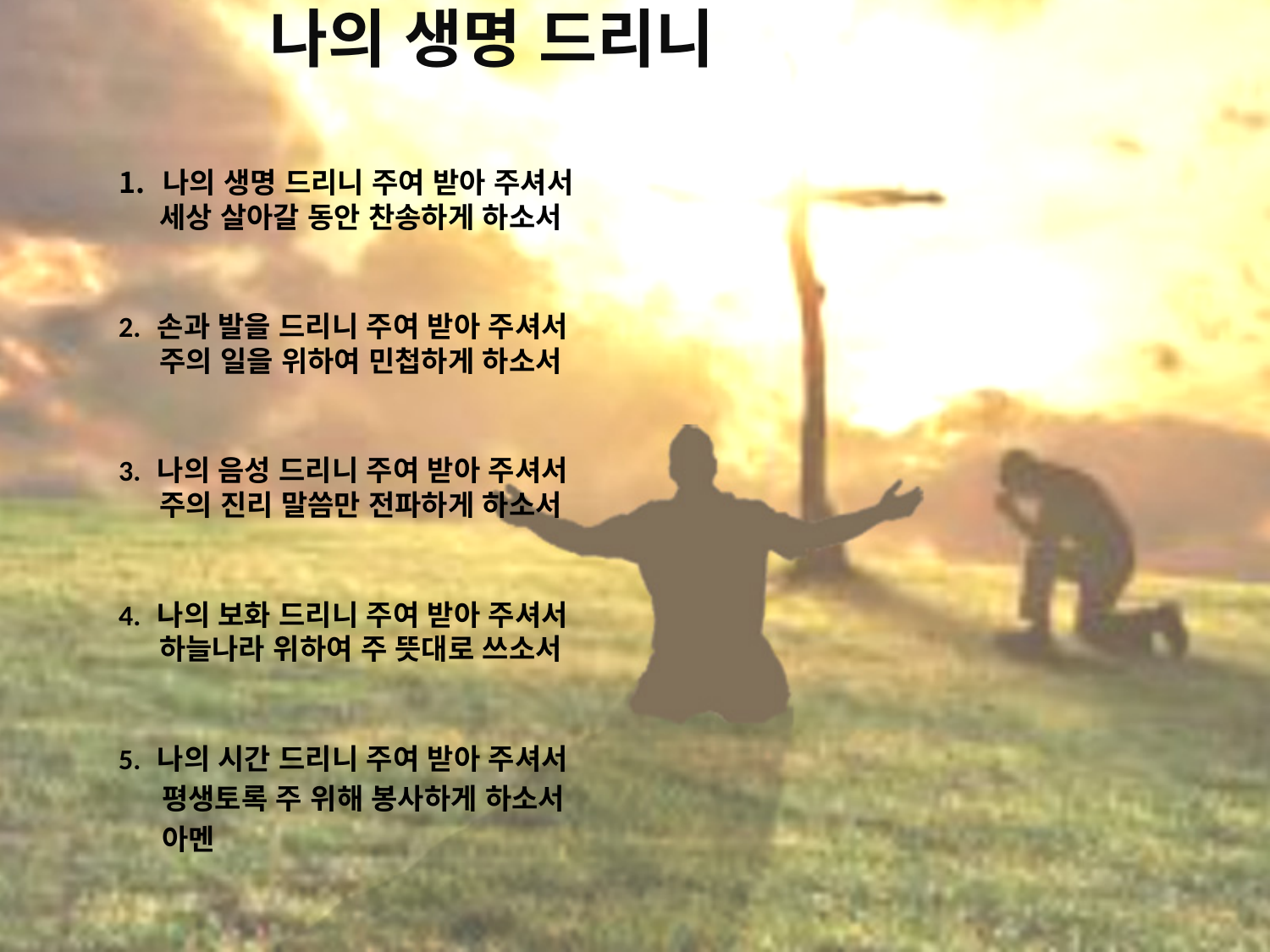

# 나의 생명 드리니
 나의 생명 드리니 주여 받아 주셔서
 세상 살아갈 동안 찬송하게 하소서
2.  손과 발을 드리니 주여 받아 주셔서
 주의 일을 위하여 민첩하게 하소서
3.  나의 음성 드리니 주여 받아 주셔서
 주의 진리 말씀만 전파하게 하소서
4.  나의 보화 드리니 주여 받아 주셔서
 하늘나라 위하여 주 뜻대로 쓰소서
5.  나의 시간 드리니 주여 받아 주셔서
     평생토록 주 위해 봉사하게 하소서
     아멘